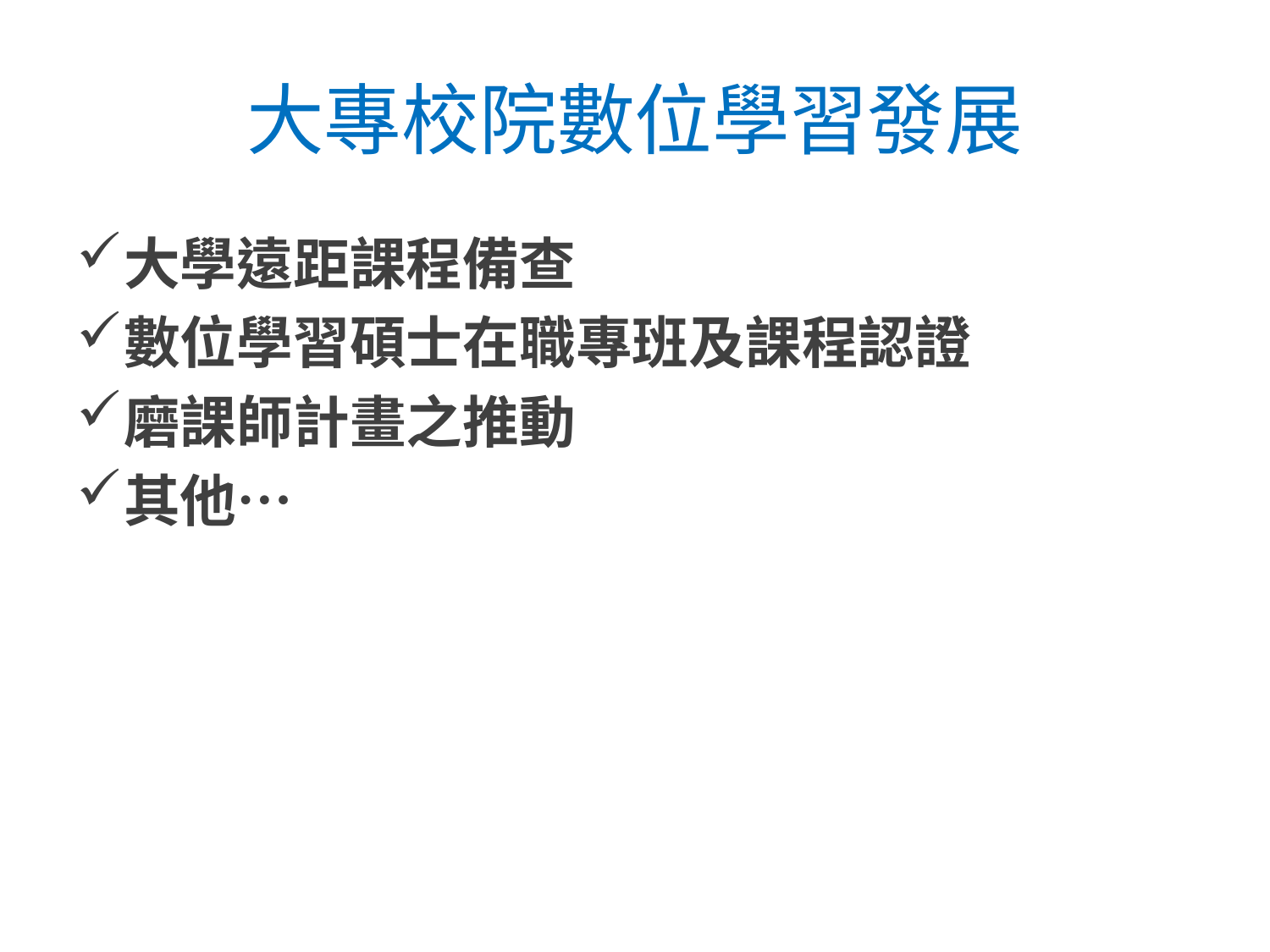

# 大專校院數位學習發展
大學遠距課程備查
數位學習碩士在職專班及課程認證
磨課師計畫之推動
其他…